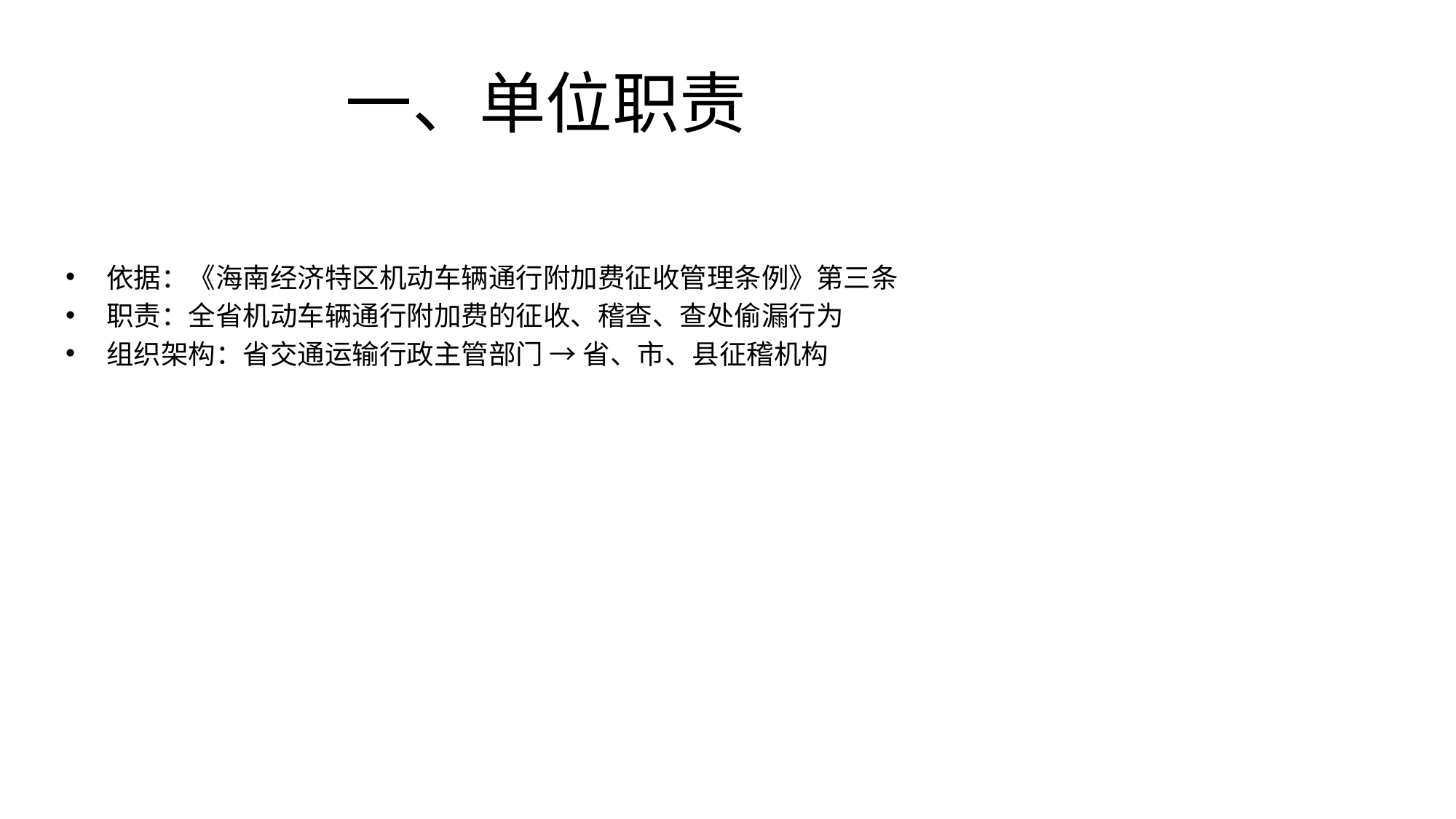

# 一、单位职责

依据：《海南经济特区机动车辆通行附加费征收管理条例》第三条
职责：全省机动车辆通行附加费的征收、稽查、查处偷漏行为
组织架构：省交通运输行政主管部门 → 省、市、县征稽机构